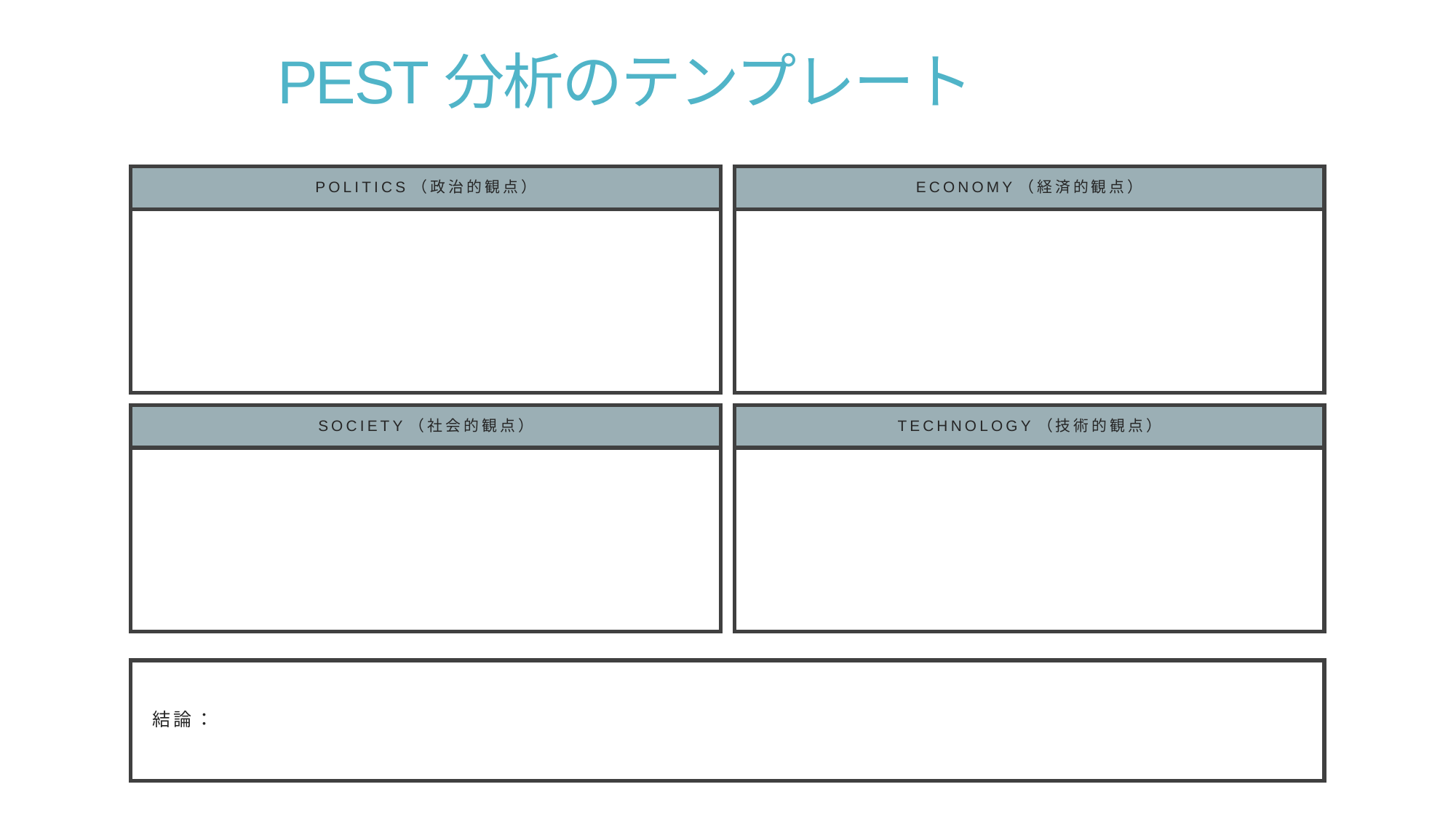

# PEST分析のテンプレート
Economy（経済的観点）

Politics（政治的観点）
Society（社会的観点）

Technology（技術的観点）
結論：